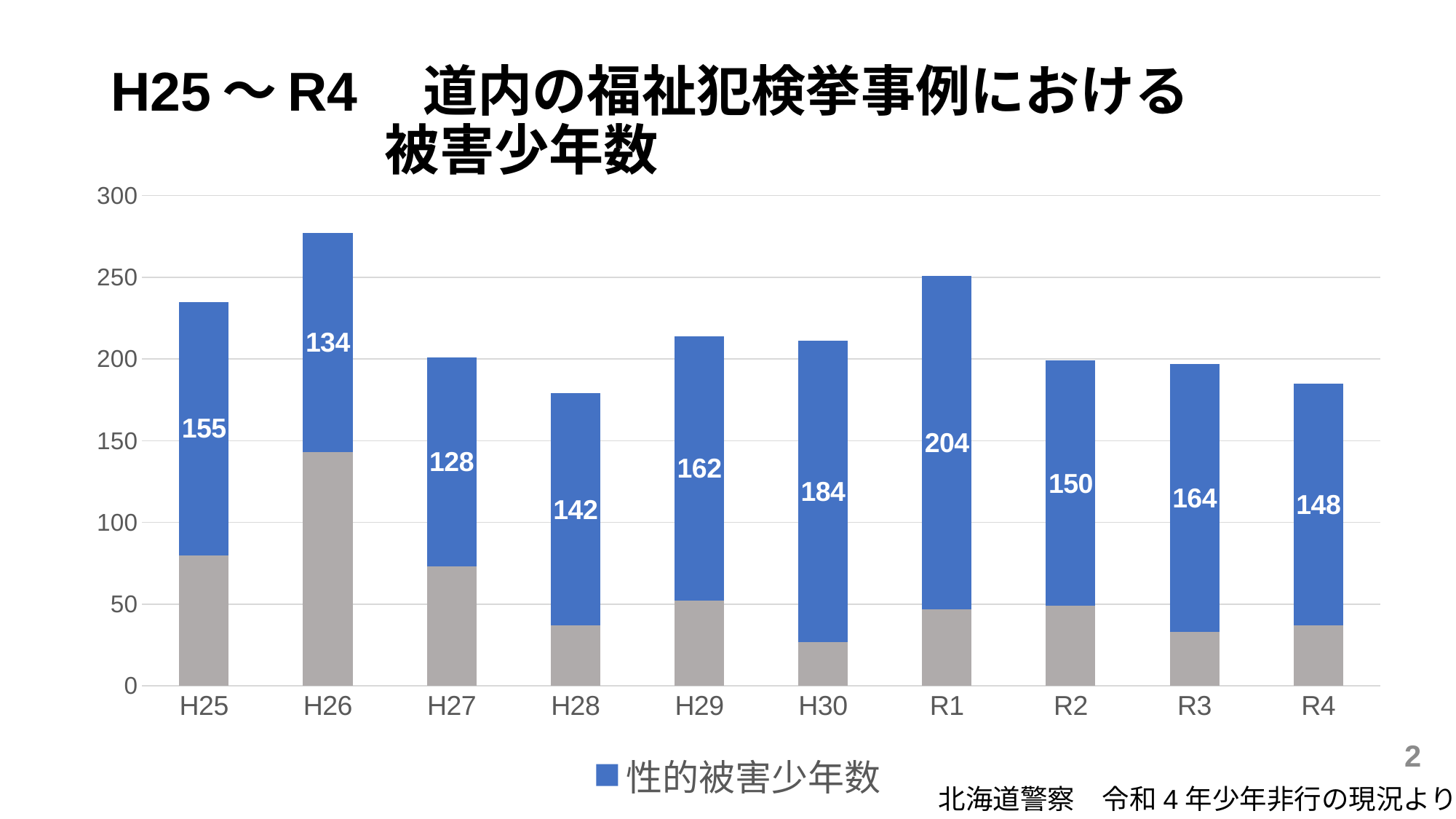

# H25～R4　道内の福祉犯検挙事例における　　　 　　　　　被害少年数

### Chart

| Category |  |  |
|---|---|---|
| H25 | 80.0 | 155.0 |
| H26 | 143.0 | 134.0 |
| H27 | 73.0 | 128.0 |
| H28 | 37.0 | 142.0 |
| H29 | 52.0 | 162.0 |
| H30 | 27.0 | 184.0 |
| R1 | 47.0 | 204.0 |
| R2 | 49.0 | 150.0 |
| R3 | 33.0 | 164.0 |
| R4 | 37.0 | 148.0 |
2
北海道警察　令和4年少年非行の現況より